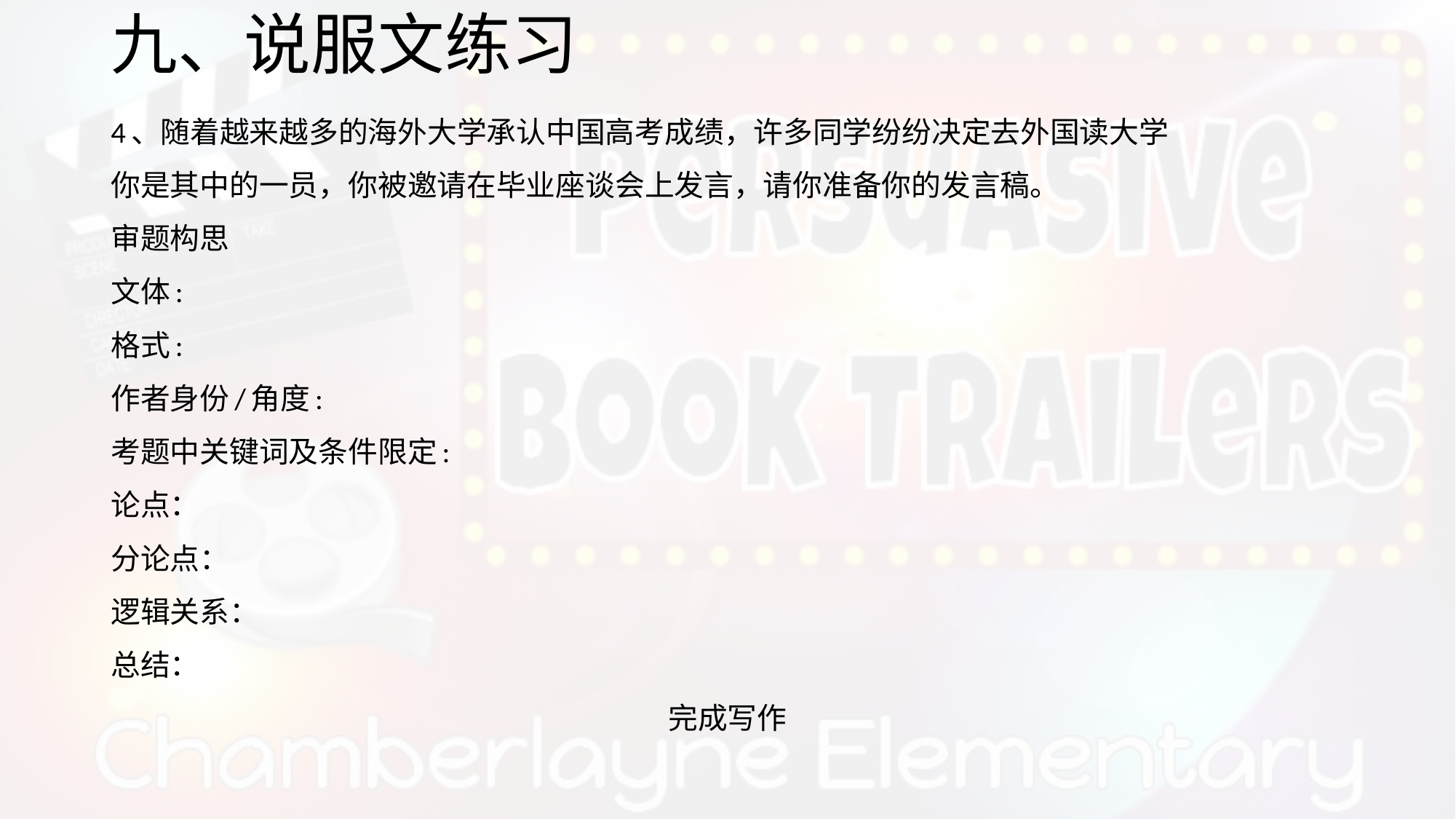

# 九、说服文练习
4、随着越来越多的海外大学承认中国高考成绩，许多同学纷纷决定去外国读大学
你是其中的一员，你被邀请在毕业座谈会上发言，请你准备你的发言稿。
审题构思
文体:
格式:
作者身份/角度:
考题中关键词及条件限定:
论点：
分论点：
逻辑关系：
总结：
完成写作